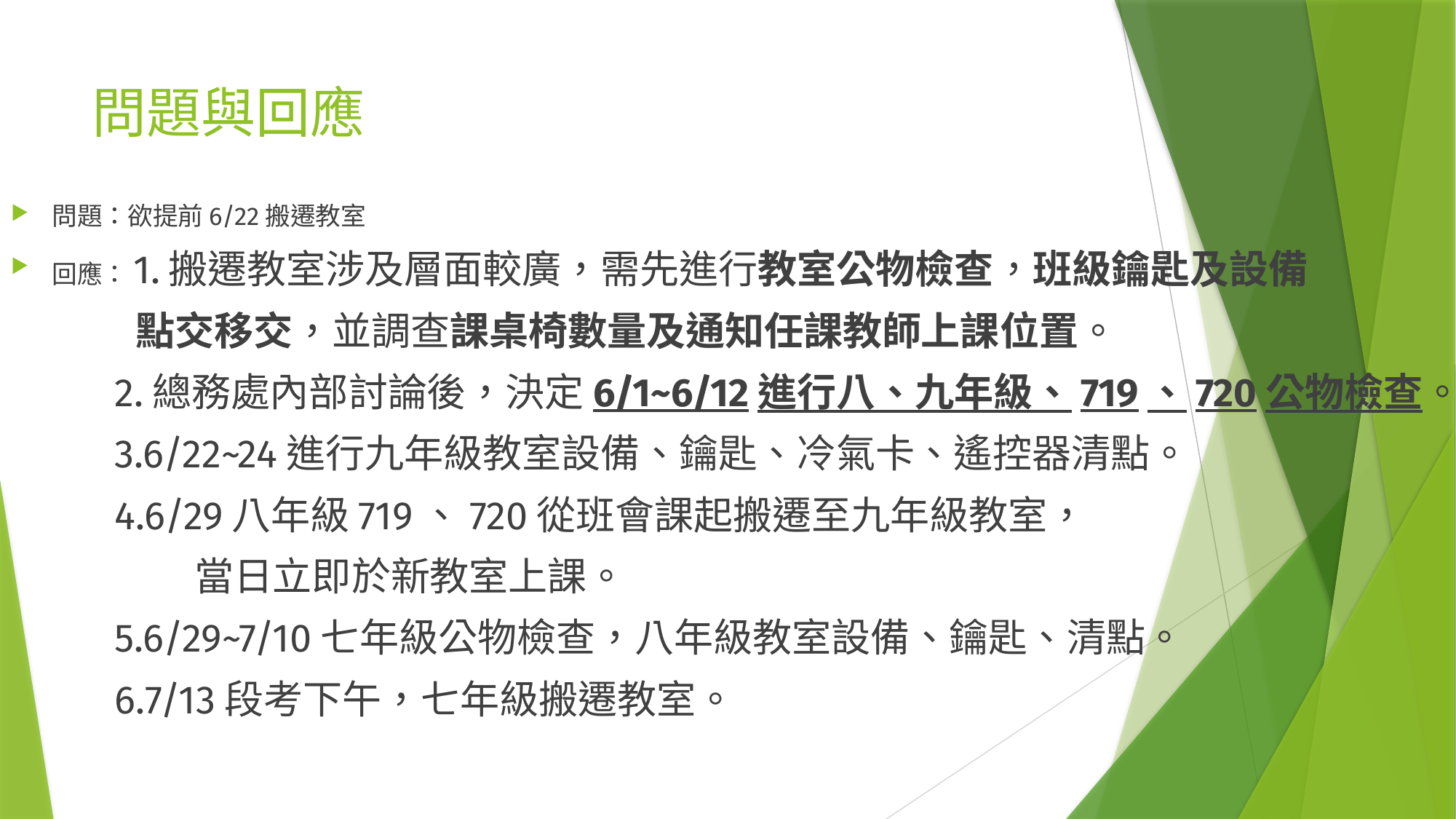

# 問題與回應
問題：欲提前6/22搬遷教室
回應：1.搬遷教室涉及層面較廣，需先進行教室公物檢查，班級鑰匙及設備
             點交移交，並調查課桌椅數量及通知任課教師上課位置。
          2.總務處內部討論後，決定6/1~6/12進行八、九年級、719、720公物檢查。
          3.6/22~24進行九年級教室設備、鑰匙、冷氣卡、遙控器清點。
          4.6/29八年級719、720從班會課起搬遷至九年級教室，
                    當日立即於新教室上課。
          5.6/29~7/10七年級公物檢查，八年級教室設備、鑰匙、清點。
          6.7/13段考下午，七年級搬遷教室。